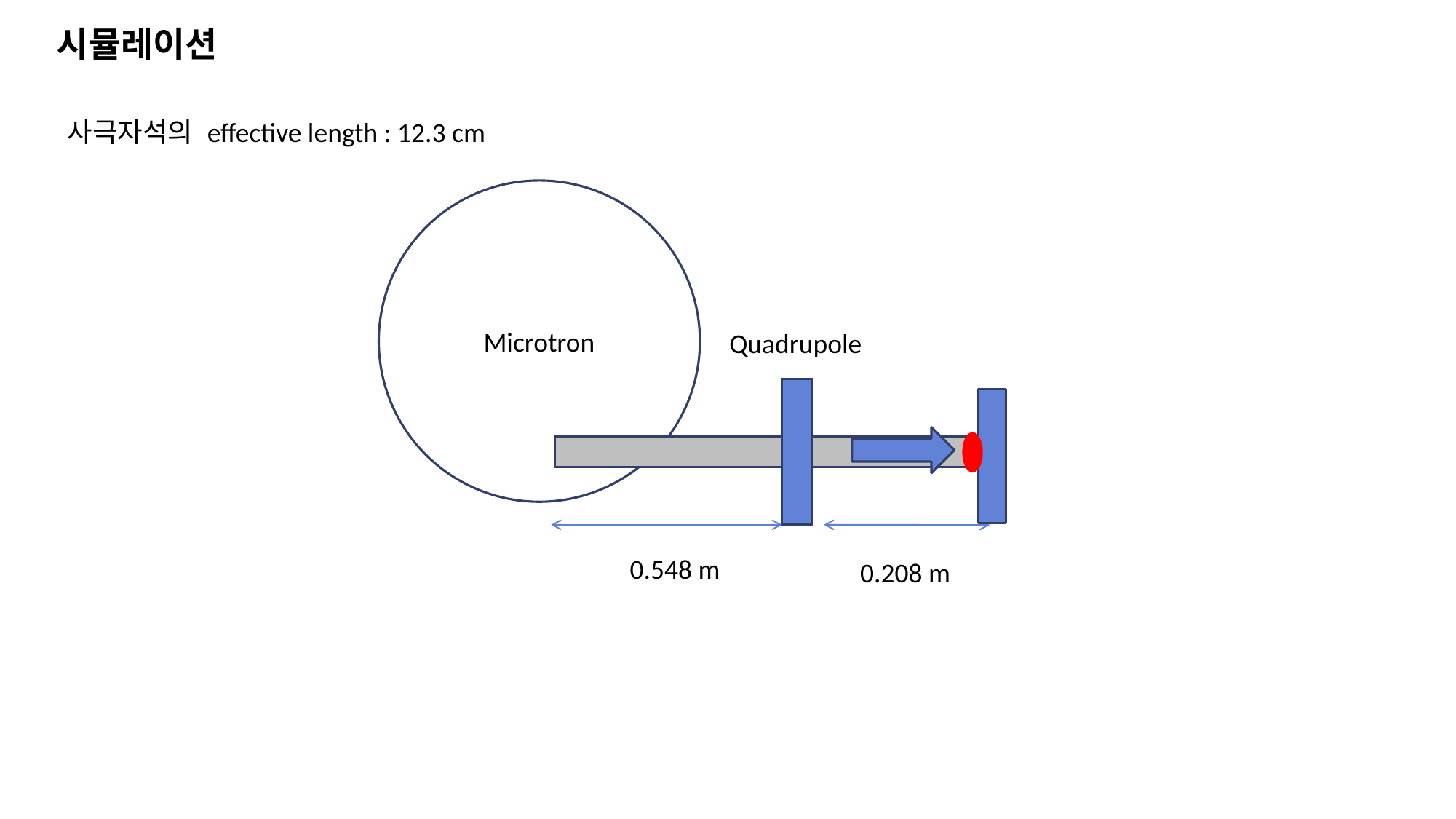

시뮬레이션
사극자석의 effective length : 12.3 cm
Microtron
Quadrupole

0.548 m
0.208 m